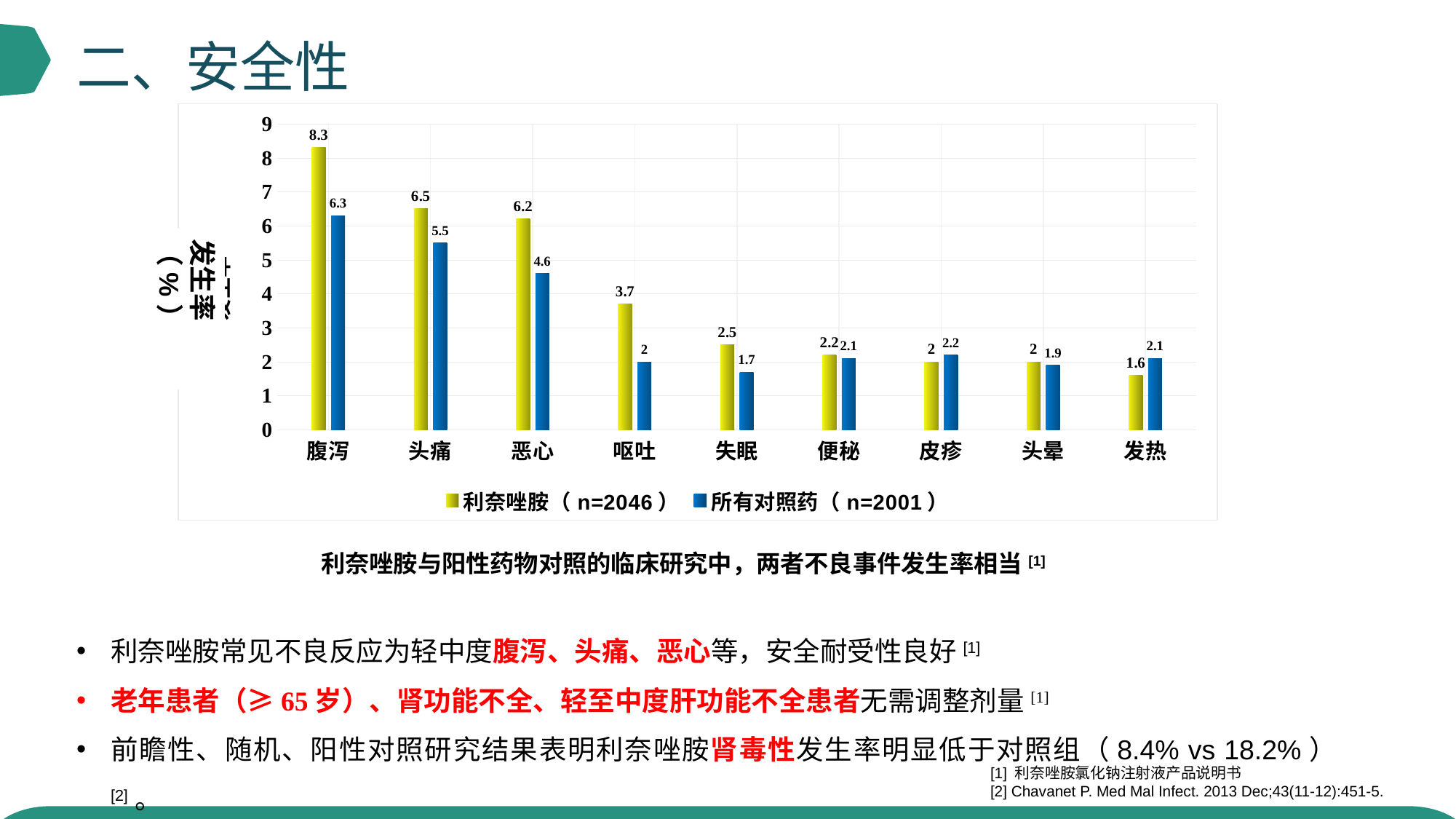

二、安全性

### Chart

| Category | 利奈唑胺（n=2046） | 所有对照药（n=2001） |
|---|---|---|
| 腹泻 | 8.3 | 6.3 |
| 头痛 | 6.5 | 5.5 |
| 恶心 | 6.2 | 4.6 |
| 呕吐 | 3.7 | 2.0 |
| 失眠 | 2.5 | 1.7 |
| 便秘 | 2.2 | 2.1 |
| 皮疹 | 2.0 | 2.2 |
| 头晕 | 2.0 | 1.9 |
| 发热 | 1.6 | 2.1 |
发生率（%）
利奈唑胺与阳性药物对照的临床研究中，两者不良事件发生率相当[1]
利奈唑胺常见不良反应为轻中度腹泻、头痛、恶心等，安全耐受性良好[1]
老年患者（≥65岁）、肾功能不全、轻至中度肝功能不全患者无需调整剂量[1]
前瞻性、随机、阳性对照研究结果表明利奈唑胺肾毒性发生率明显低于对照组（8.4% vs 18.2%）[2]。
[1] 利奈唑胺氯化钠注射液产品说明书
[2] Chavanet P. Med Mal Infect. 2013 Dec;43(11-12):451-5.